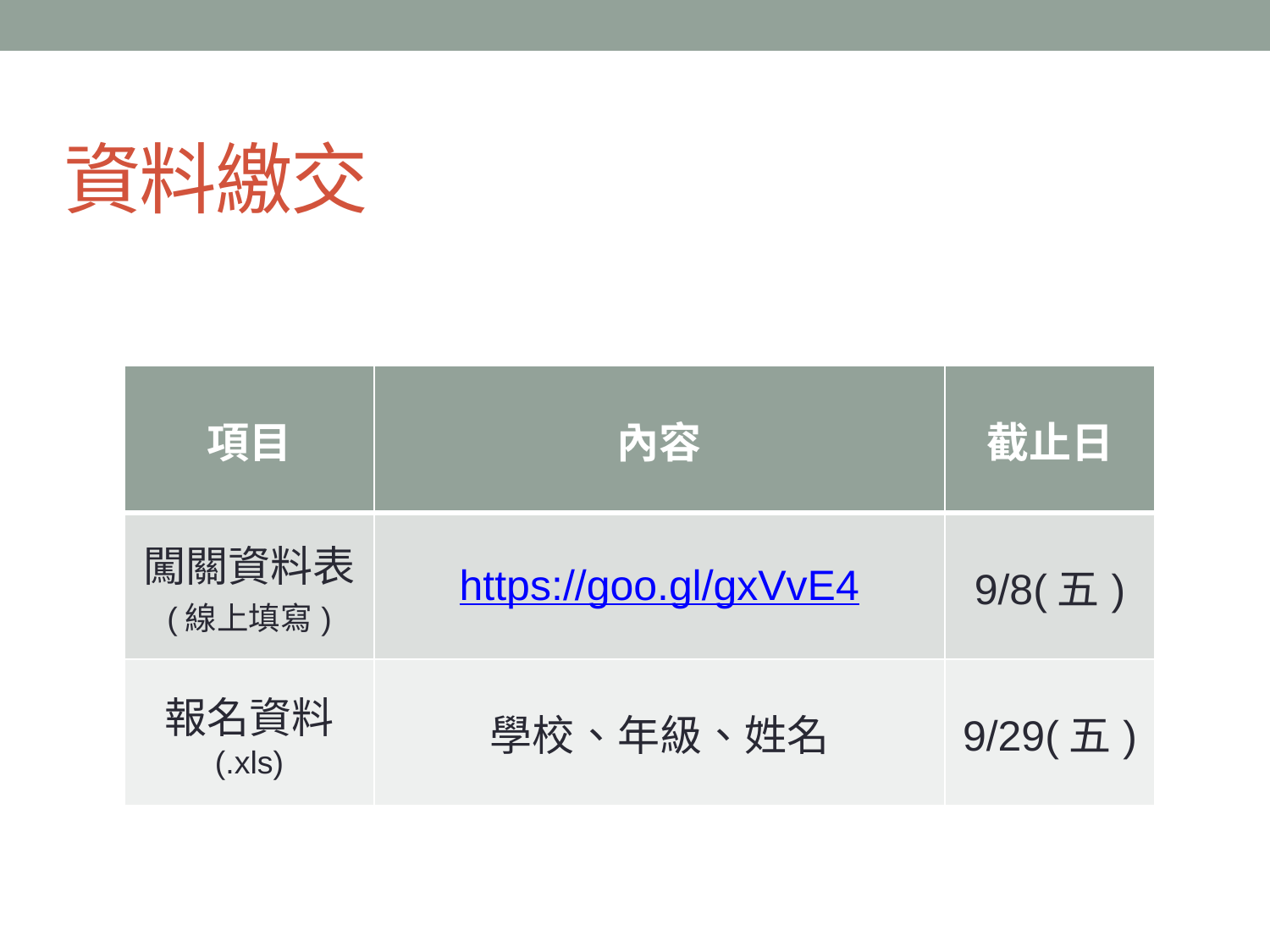

# 資料繳交

| 項目 | 內容 | 截止日 |
| --- | --- | --- |
| 闖關資料表 (線上填寫) | https://goo.gl/gxVvE4 | 9/8(五) |
| 報名資料 (.xls) | 學校、年級、姓名 | 9/29(五) |